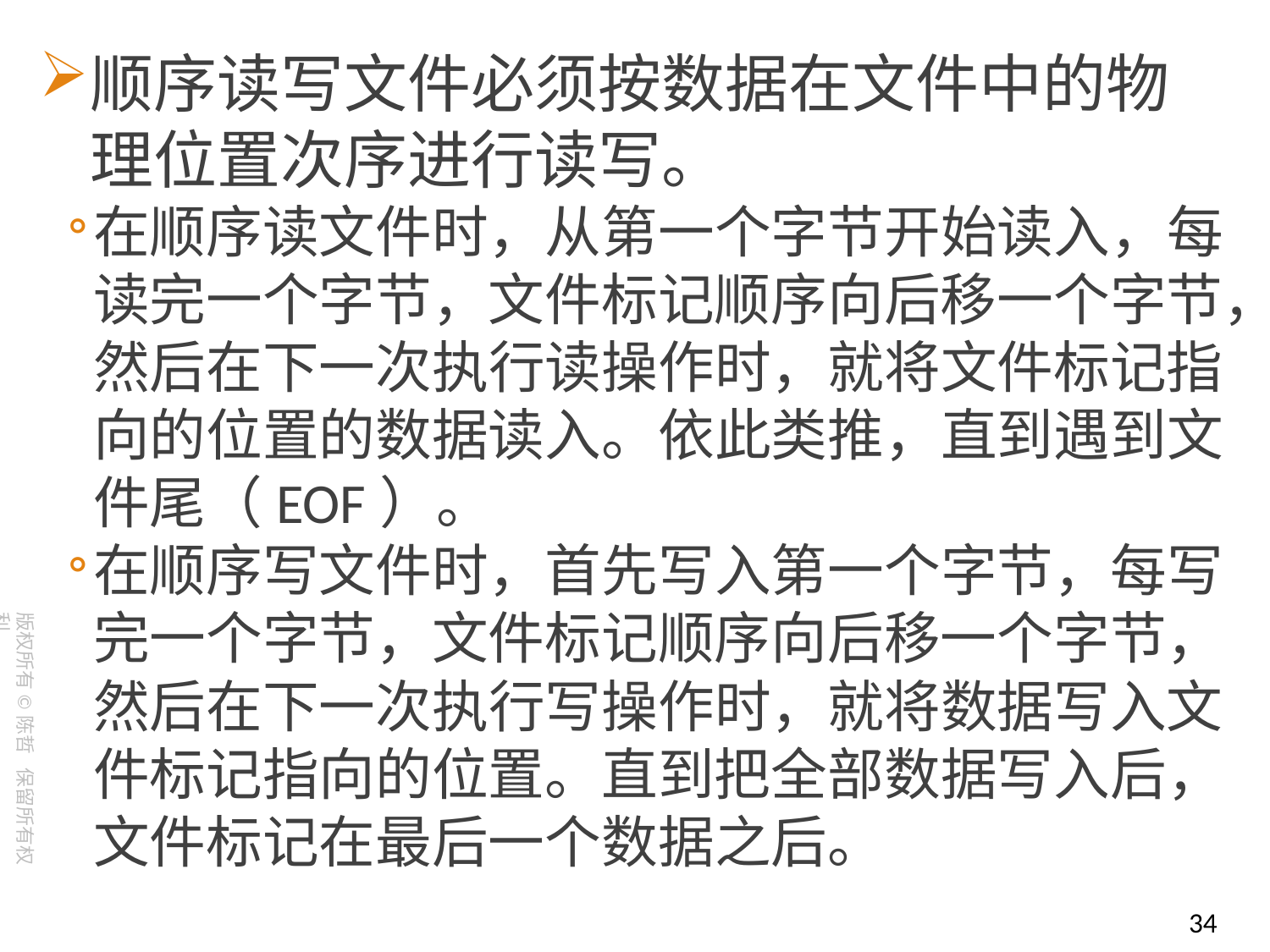

顺序读写文件必须按数据在文件中的物理位置次序进行读写。
在顺序读文件时，从第一个字节开始读入，每读完一个字节，文件标记顺序向后移一个字节，然后在下一次执行读操作时，就将文件标记指向的位置的数据读入。依此类推，直到遇到文件尾（EOF）。
在顺序写文件时，首先写入第一个字节，每写完一个字节，文件标记顺序向后移一个字节，然后在下一次执行写操作时，就将数据写入文件标记指向的位置。直到把全部数据写入后，文件标记在最后一个数据之后。
34